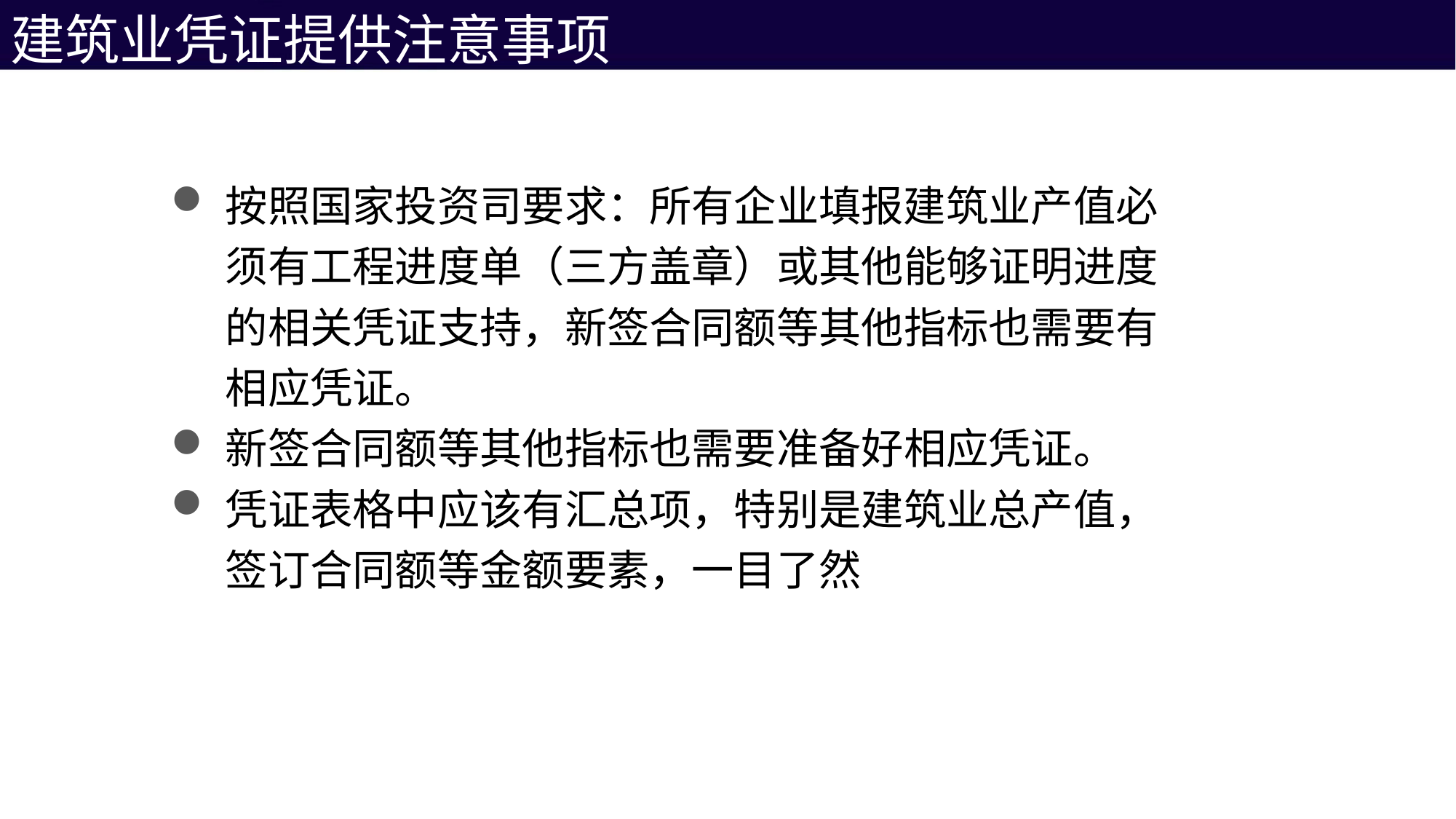

建筑业凭证提供注意事项
按照国家投资司要求：所有企业填报建筑业产值必须有工程进度单（三方盖章）或其他能够证明进度的相关凭证支持，新签合同额等其他指标也需要有相应凭证。
新签合同额等其他指标也需要准备好相应凭证。
凭证表格中应该有汇总项，特别是建筑业总产值，签订合同额等金额要素，一目了然